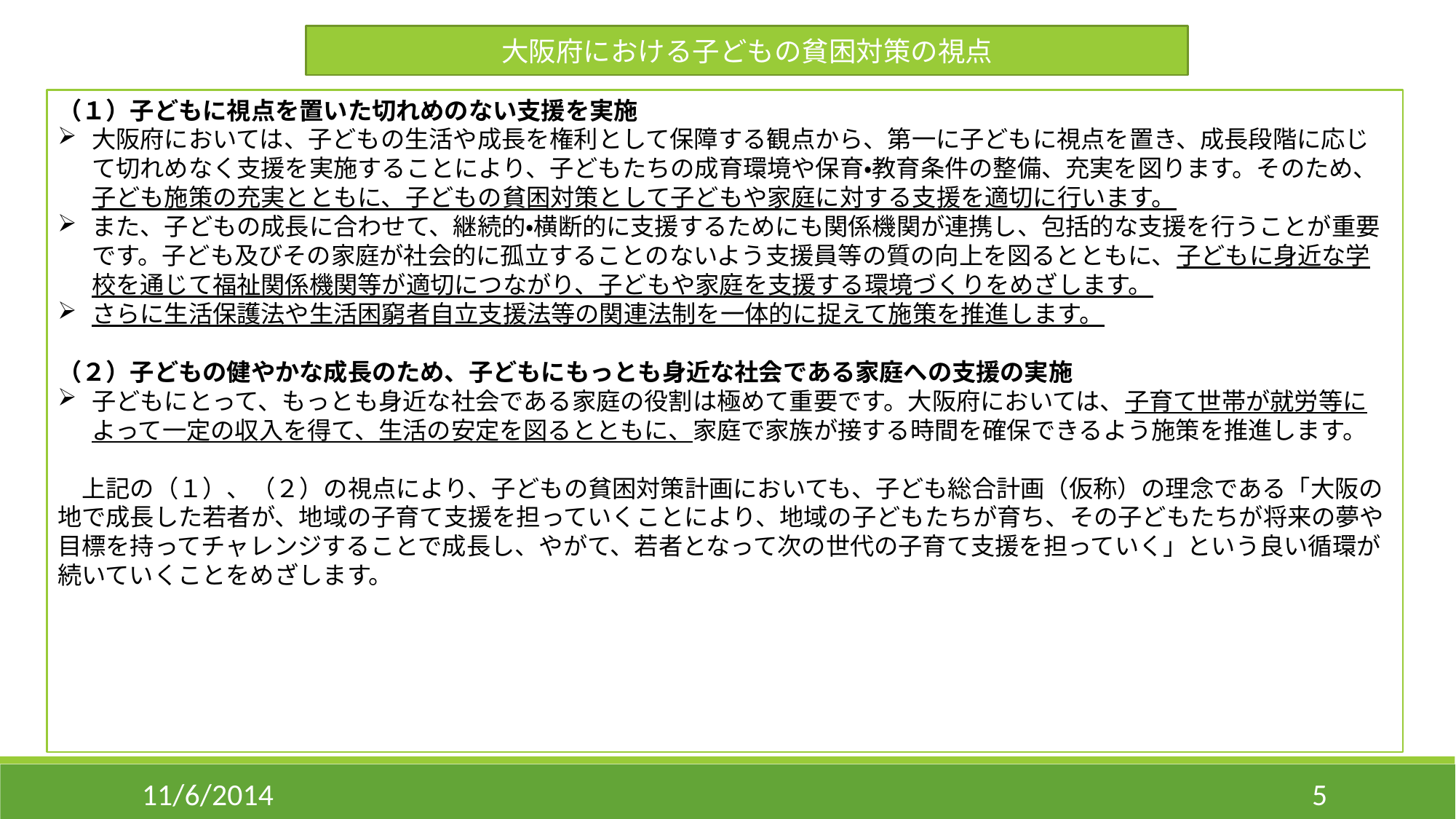

大阪府における子どもの貧困対策の視点
（１）子どもに視点を置いた切れめのない支援を実施
大阪府においては、子どもの生活や成長を権利として保障する観点から、第一に子どもに視点を置き、成長段階に応じて切れめなく支援を実施することにより、子どもたちの成育環境や保育・教育条件の整備、充実を図ります。そのため、子ども施策の充実とともに、子どもの貧困対策として子どもや家庭に対する支援を適切に行います。
また、子どもの成長に合わせて、継続的・横断的に支援するためにも関係機関が連携し、包括的な支援を行うことが重要です。子ども及びその家庭が社会的に孤立することのないよう支援員等の質の向上を図るとともに、子どもに身近な学校を通じて福祉関係機関等が適切につながり、子どもや家庭を支援する環境づくりをめざします。
さらに生活保護法や生活困窮者自立支援法等の関連法制を一体的に捉えて施策を推進します。

（２）子どもの健やかな成長のため、子どもにもっとも身近な社会である家庭への支援の実施
子どもにとって、もっとも身近な社会である家庭の役割は極めて重要です。大阪府においては、子育て世帯が就労等によって一定の収入を得て、生活の安定を図るとともに、家庭で家族が接する時間を確保できるよう施策を推進します。

　上記の（１）、（２）の視点により、子どもの貧困対策計画においても、子ども総合計画（仮称）の理念である「大阪の地で成長した若者が、地域の子育て支援を担っていくことにより、地域の子どもたちが育ち、その子どもたちが将来の夢や目標を持ってチャレンジすることで成長し、やがて、若者となって次の世代の子育て支援を担っていく」という良い循環が続いていくことをめざします。

11/6/2014
5